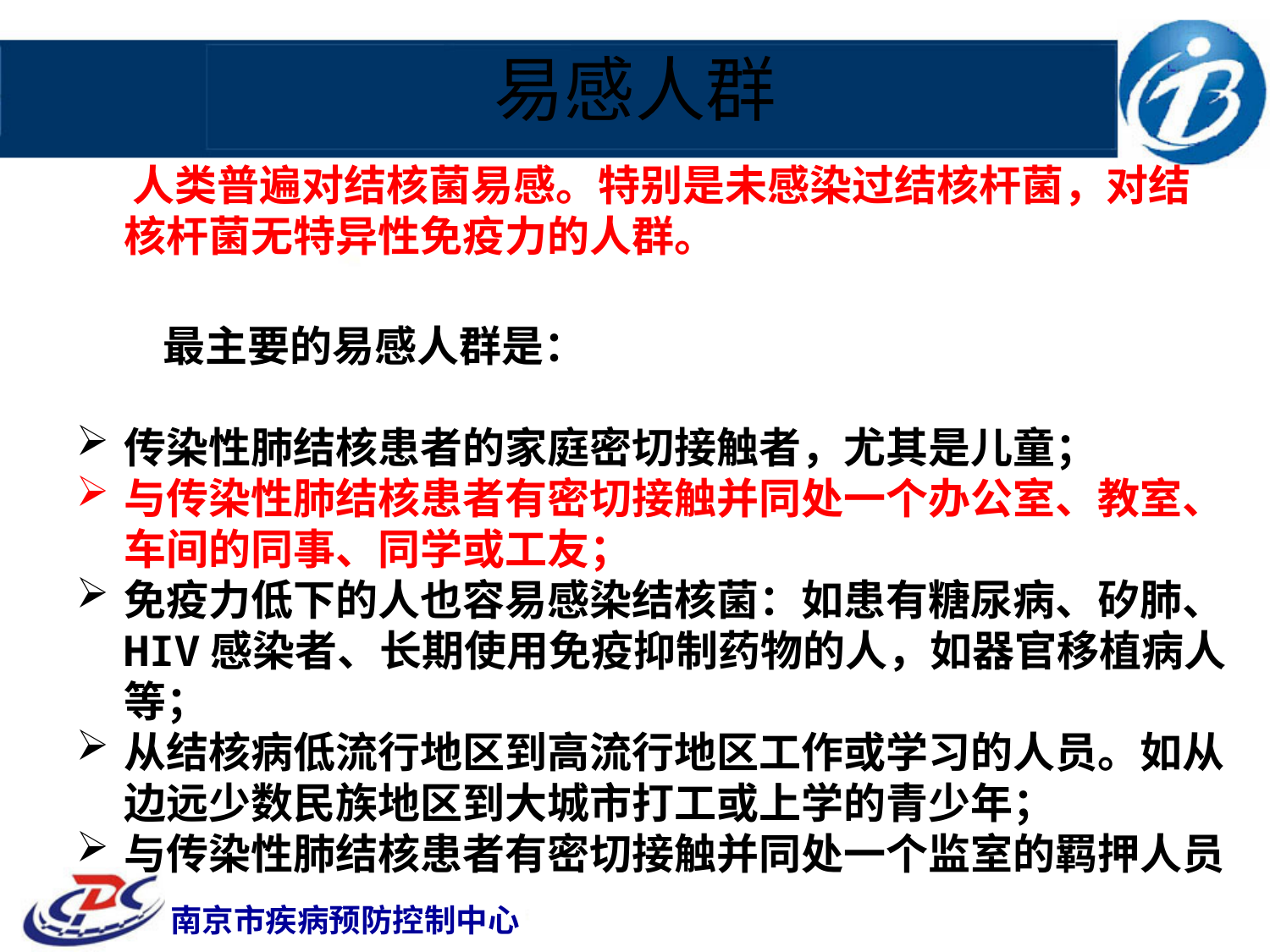

# 易感人群
      人类普遍对结核菌易感。特别是未感染过结核杆菌，对结核杆菌无特异性免疫力的人群。

          最主要的易感人群是：

传染性肺结核患者的家庭密切接触者，尤其是儿童；
与传染性肺结核患者有密切接触并同处一个办公室、教室、车间的同事、同学或工友；
免疫力低下的人也容易感染结核菌：如患有糖尿病、矽肺、HIV感染者、长期使用免疫抑制药物的人，如器官移植病人等；
从结核病低流行地区到高流行地区工作或学习的人员。如从边远少数民族地区到大城市打工或上学的青少年；
与传染性肺结核患者有密切接触并同处一个监室的羁押人员